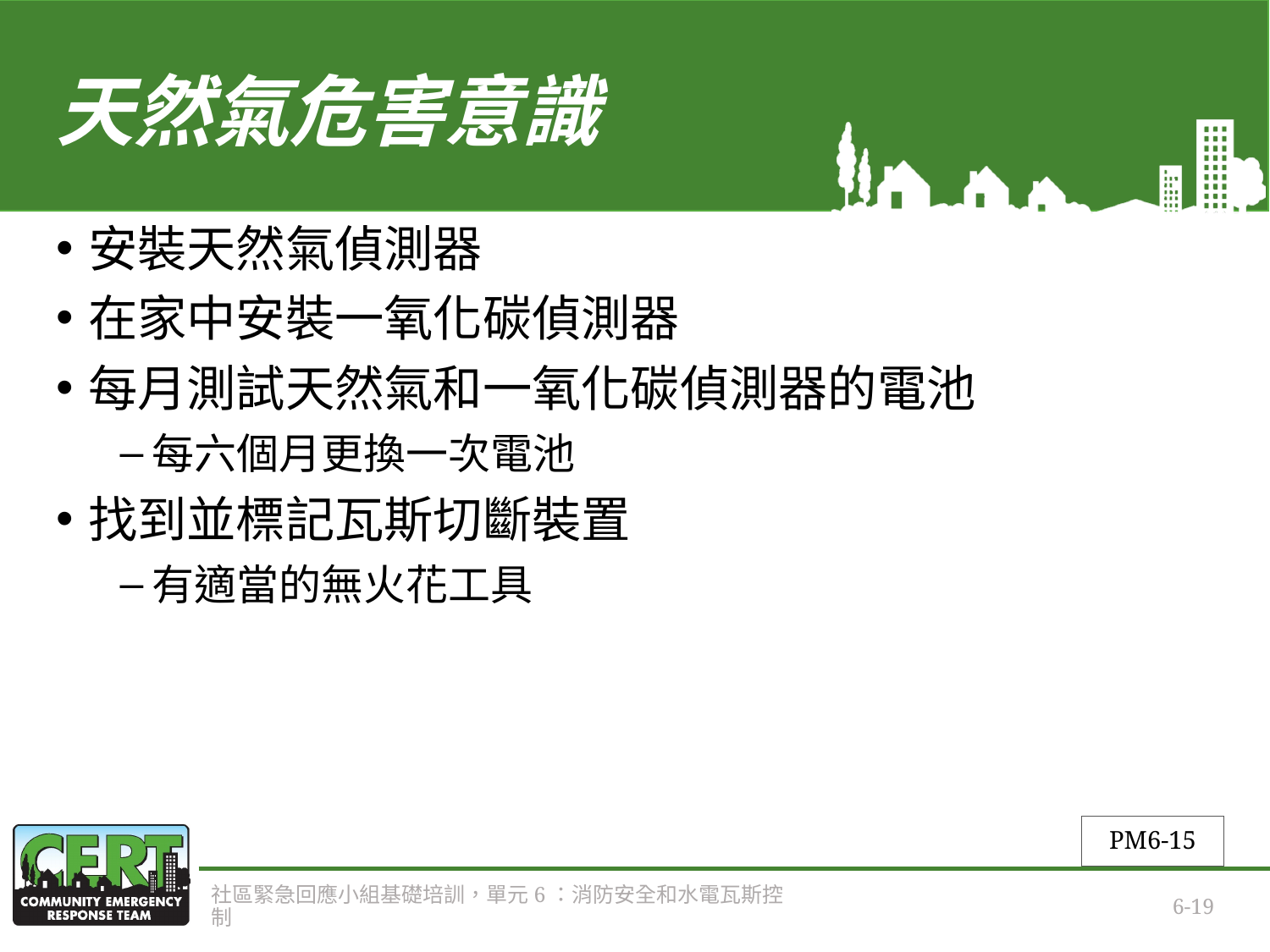

# 天然氣危害意識
安裝天然氣偵測器
在家中安裝一氧化碳偵測器
每月測試天然氣和一氧化碳偵測器的電池
每六個月更換一次電池
找到並標記瓦斯切斷裝置
有適當的無火花工具

PM6-15
社區緊急回應小組基礎培訓，單元6：消防安全和水電瓦斯控制
6-19